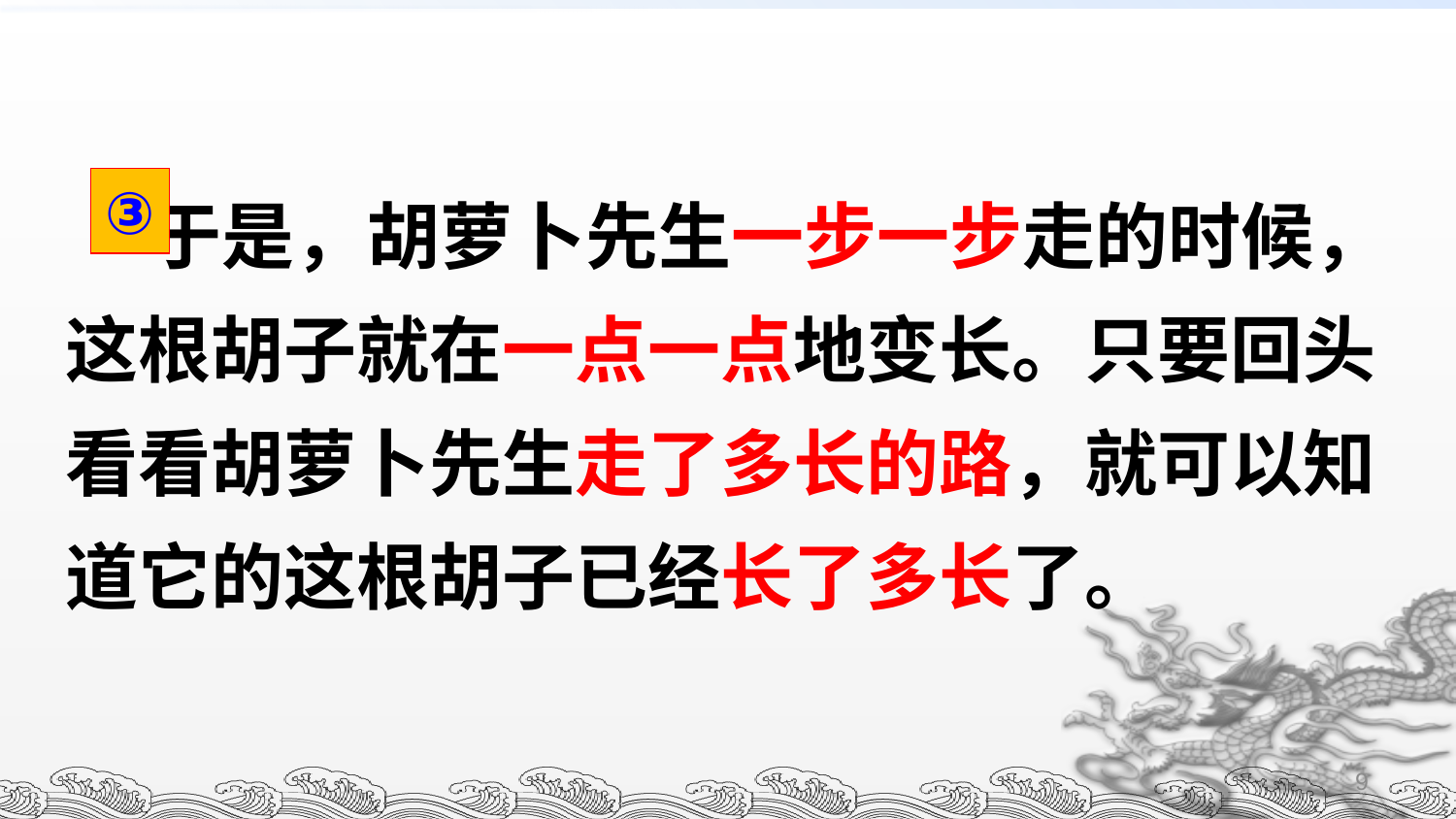

于是，胡萝卜先生一步一步走的时候，这根胡子就在一点一点地变长。只要回头看看胡萝卜先生走了多长的路，就可以知道它的这根胡子已经长了多长了。
③
9